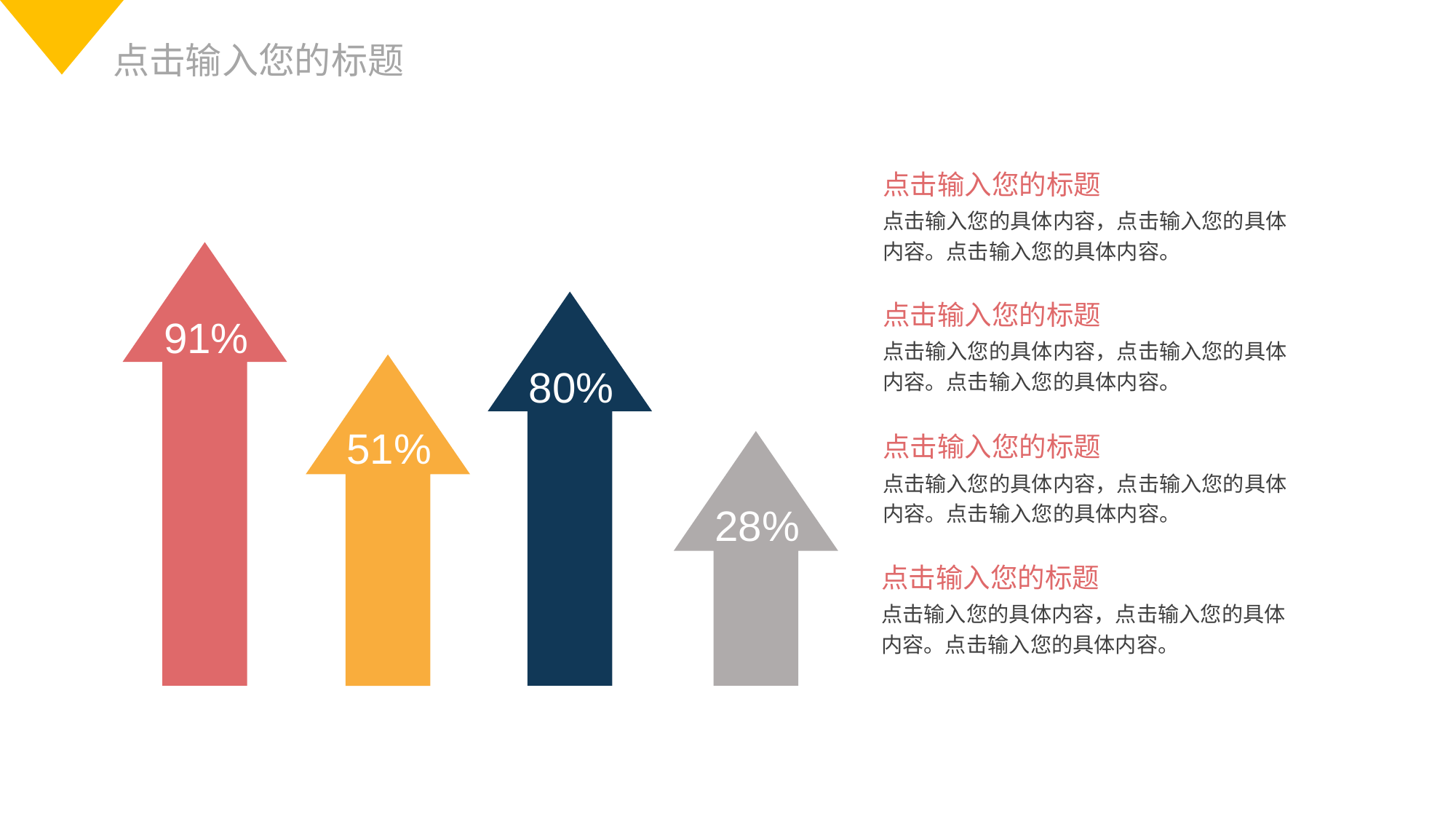

点击输入您的标题
点击输入您的标题
点击输入您的具体内容，点击输入您的具体内容。点击输入您的具体内容。
91%
80%

51%

28%
点击输入您的标题
点击输入您的具体内容，点击输入您的具体内容。点击输入您的具体内容。
点击输入您的标题
点击输入您的具体内容，点击输入您的具体内容。点击输入您的具体内容。
点击输入您的标题
点击输入您的具体内容，点击输入您的具体内容。点击输入您的具体内容。